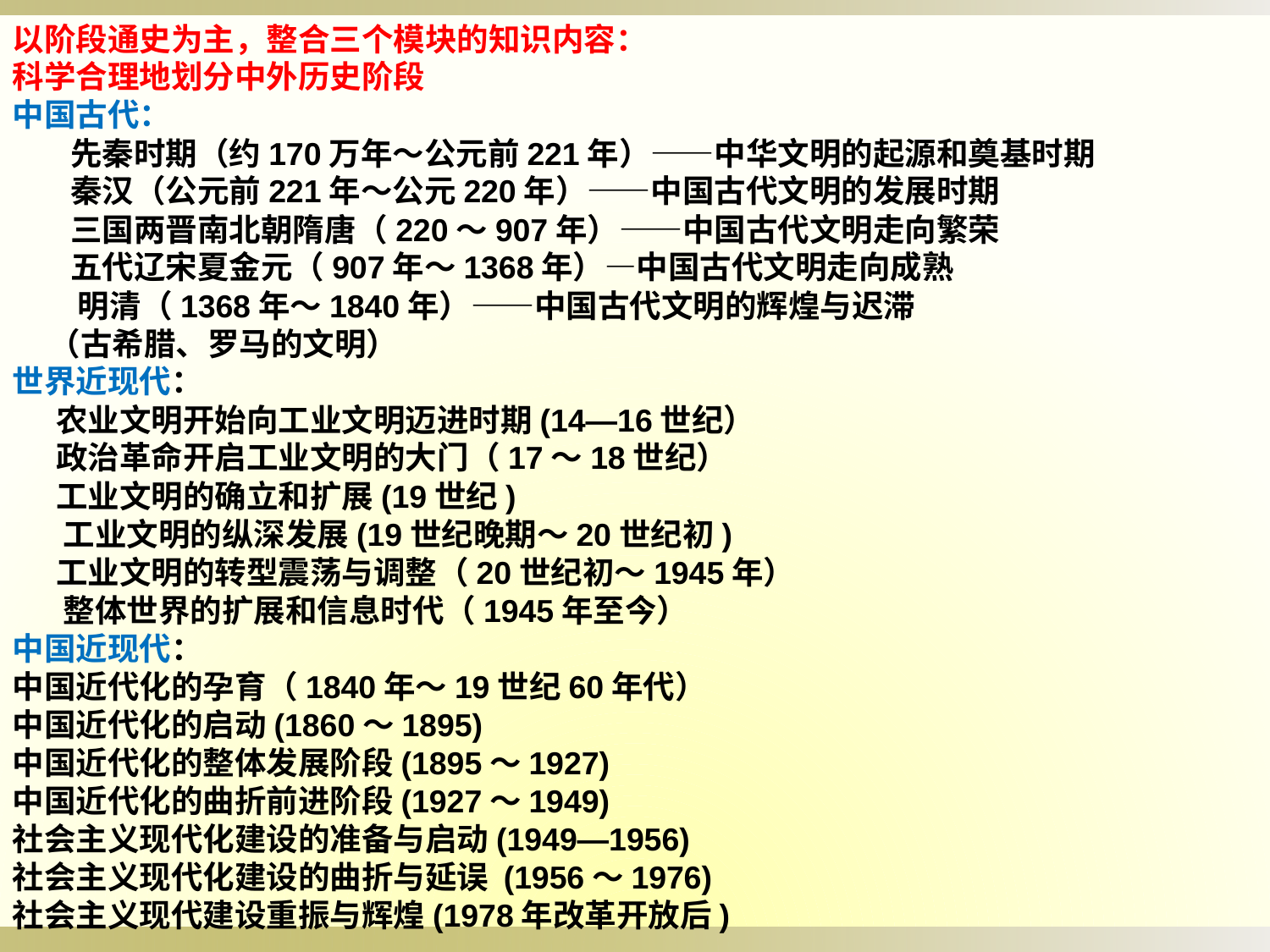

以阶段通史为主，整合三个模块的知识内容：
科学合理地划分中外历史阶段
中国古代：
       先秦时期（约170万年～公元前221年）——中华文明的起源和奠基时期
       秦汉（公元前221年～公元220年）——中国古代文明的发展时期
       三国两晋南北朝隋唐（220～907年）——中国古代文明走向繁荣
       五代辽宋夏金元（907年～1368年）—中国古代文明走向成熟
        明清（1368年～1840年）——中国古代文明的辉煌与迟滞
    （古希腊、罗马的文明）
世界近现代：
     农业文明开始向工业文明迈进时期(14—16世纪）
     政治革命开启工业文明的大门（17～18世纪）
     工业文明的确立和扩展(19世纪)
      工业文明的纵深发展(19世纪晚期～20世纪初)
     工业文明的转型震荡与调整（20世纪初～1945年）
      整体世界的扩展和信息时代（1945年至今）
中国近现代：
中国近代化的孕育（1840年～19世纪60年代）
中国近代化的启动(1860～1895)
中国近代化的整体发展阶段(1895～1927)
中国近代化的曲折前进阶段(1927～1949)
社会主义现代化建设的准备与启动(1949—1956)
社会主义现代化建设的曲折与延误 (1956～1976)
社会主义现代建设重振与辉煌(1978年改革开放后)